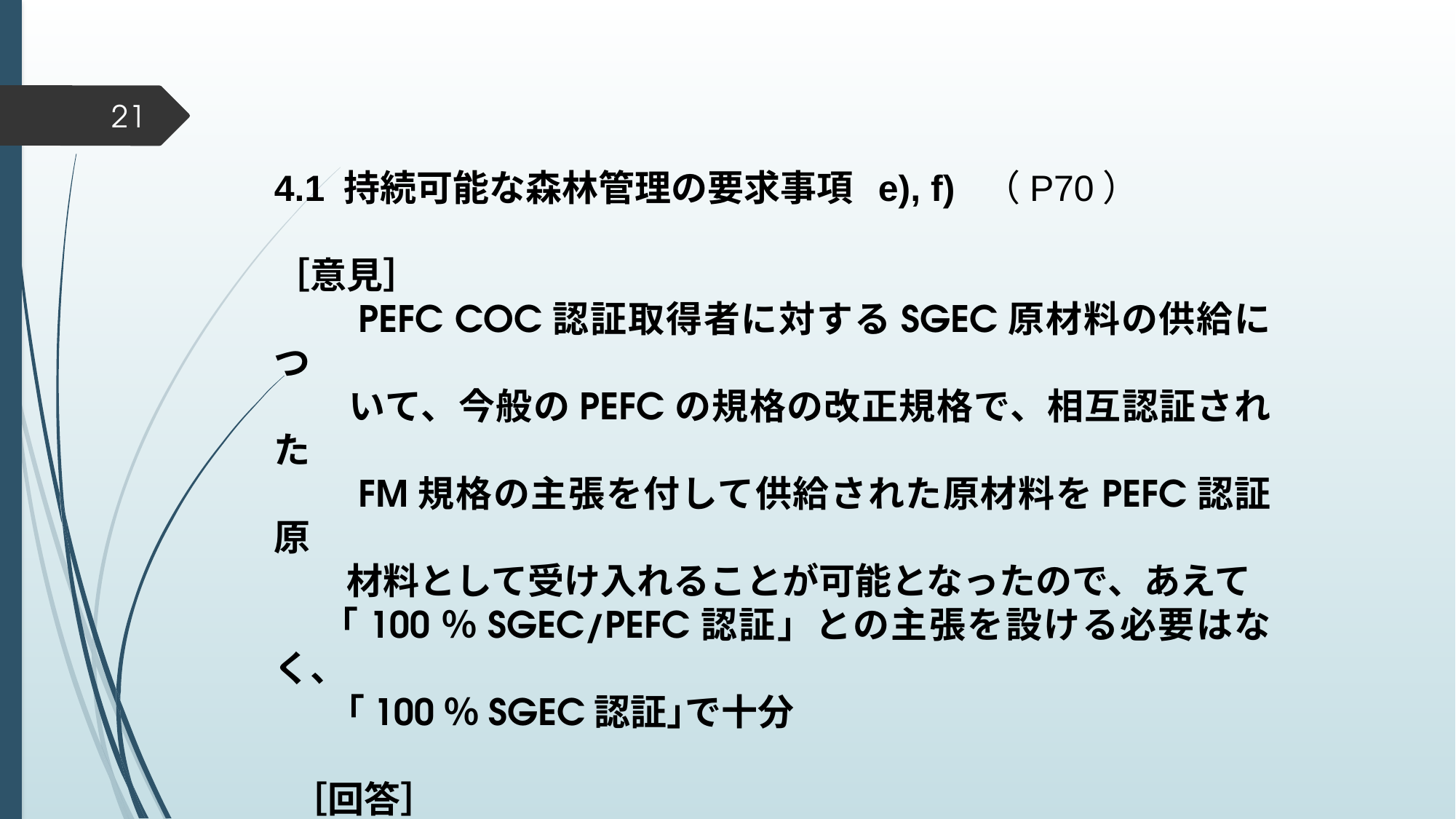

21

4.1 持続可能な森林管理の要求事項  e), f)  （P70）

［意見］
　　PEFC COC認証取得者に対するSGEC原材料の供給につ
　　いて、今般のPEFCの規格の改正規格で、相互認証された
　　FM規格の主張を付して供給された原材料をPEFC認証原
　　材料として受け入れることが可能となったので、あえて
　 「100％SGEC/PEFC認証」との主張を設ける必要はなく、
　　｢100％SGEC認証｣で十分

 ［回答］
　　PEFC規格の改正を踏まえ、「SGEC/PEFC」の主張とは
　　せず、「100％SGEC認証」とする